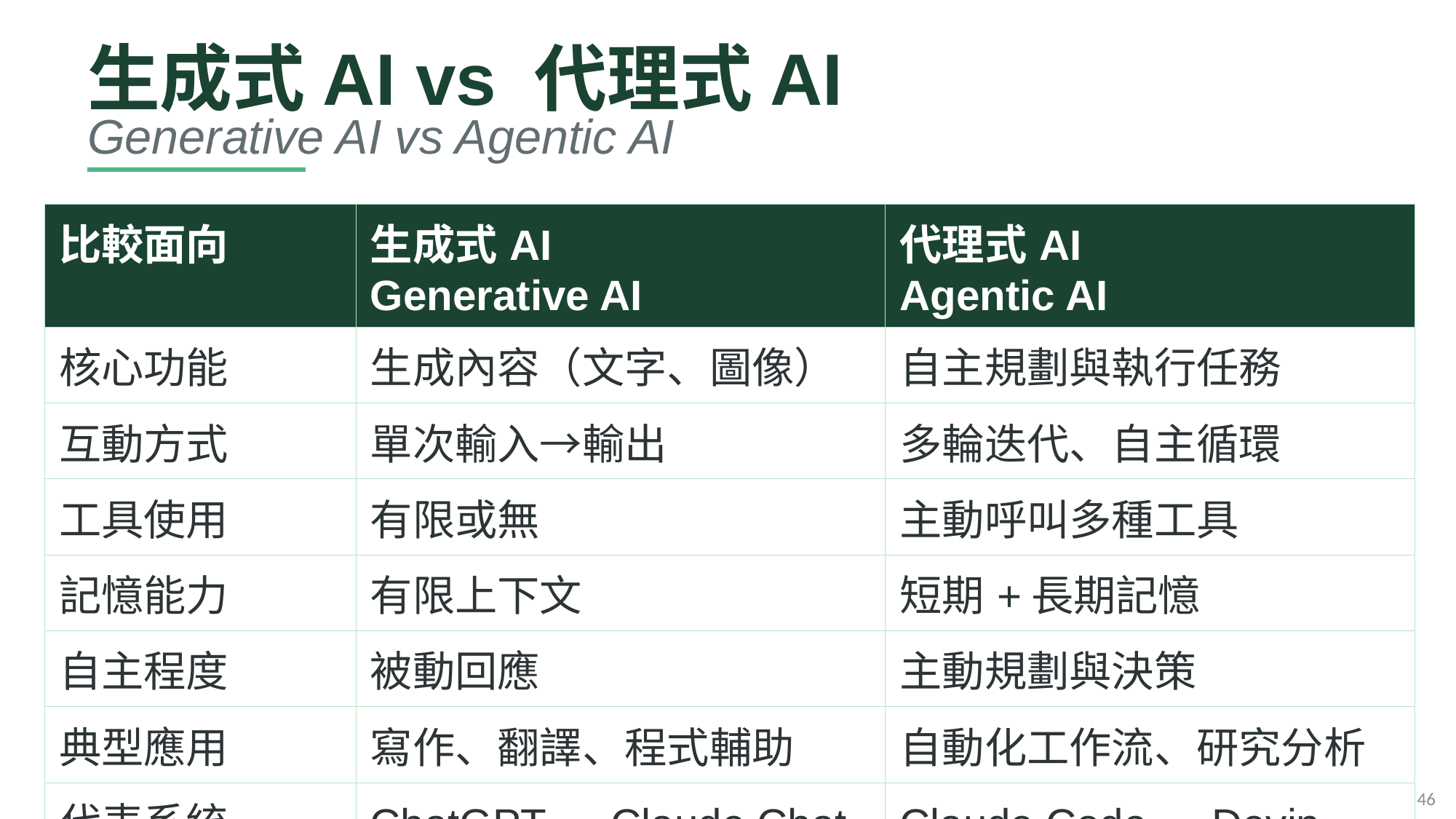

生成式AI vs 代理式AI
Generative AI vs Agentic AI

| 比較面向 | 生成式AI Generative AI | 代理式AI Agentic AI |
| --- | --- | --- |
| 核心功能 | 生成內容（文字、圖像） | 自主規劃與執行任務 |
| 互動方式 | 單次輸入→輸出 | 多輪迭代、自主循環 |
| 工具使用 | 有限或無 | 主動呼叫多種工具 |
| 記憶能力 | 有限上下文 | 短期+長期記憶 |
| 自主程度 | 被動回應 | 主動規劃與決策 |
| 典型應用 | 寫作、翻譯、程式輔助 | 自動化工作流、研究分析 |
| 代表系統 | ChatGPT、Claude Chat | Claude Code、Devin |
46